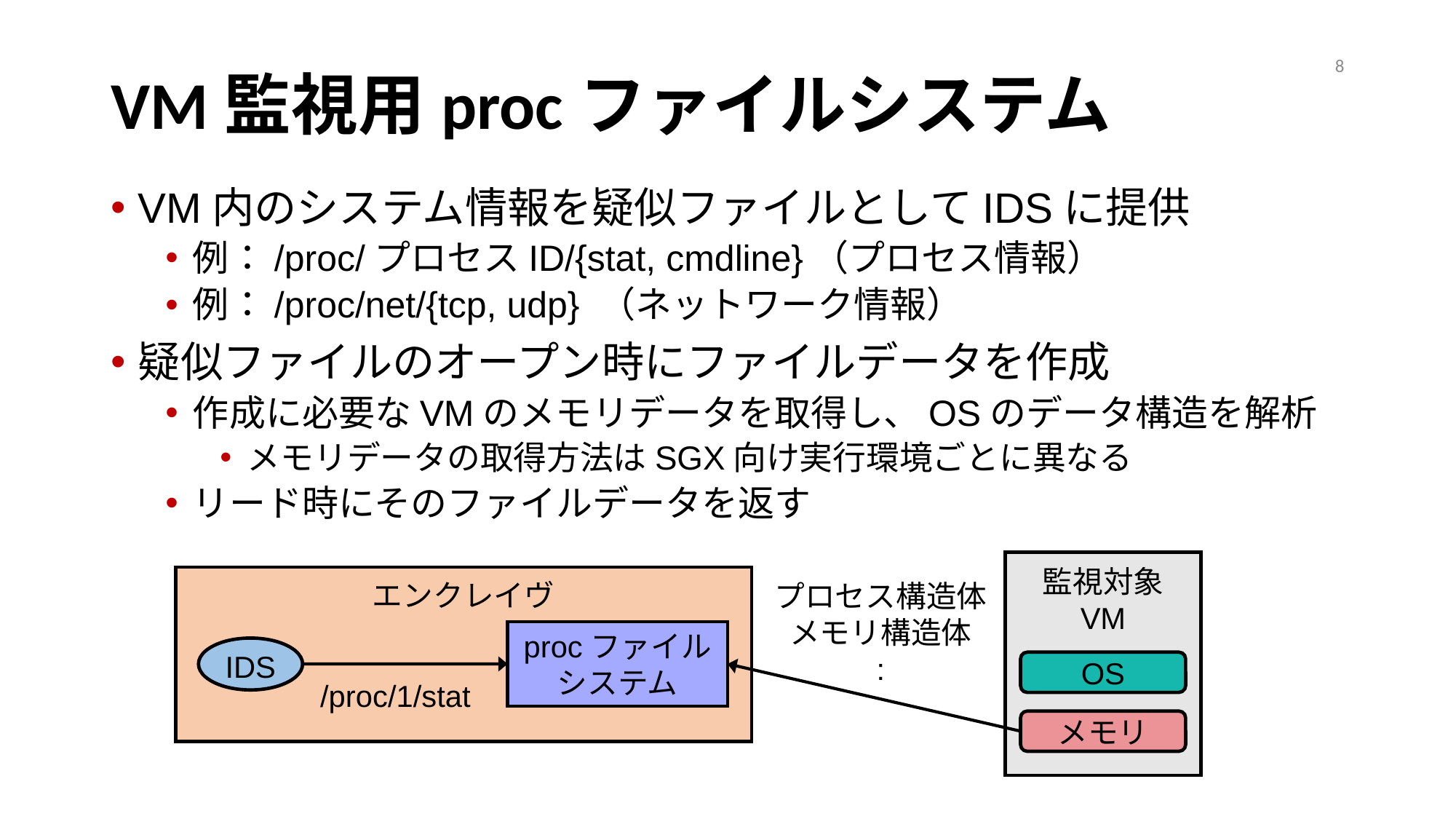

8
# VM監視用procファイルシステム
VM内のシステム情報を疑似ファイルとしてIDSに提供
例：/proc/プロセスID/{stat, cmdline}（プロセス情報）
例：/proc/net/{tcp, udp} （ネットワーク情報）
疑似ファイルのオープン時にファイルデータを作成
作成に必要なVMのメモリデータを取得し、OSのデータ構造を解析
メモリデータの取得方法はSGX向け実行環境ごとに異なる
リード時にそのファイルデータを返す
監視対象
VM
エンクレイヴ
プロセス構造体
メモリ構造体
:
procファイル
システム
IDS
OS
/proc/1/stat
メモリ